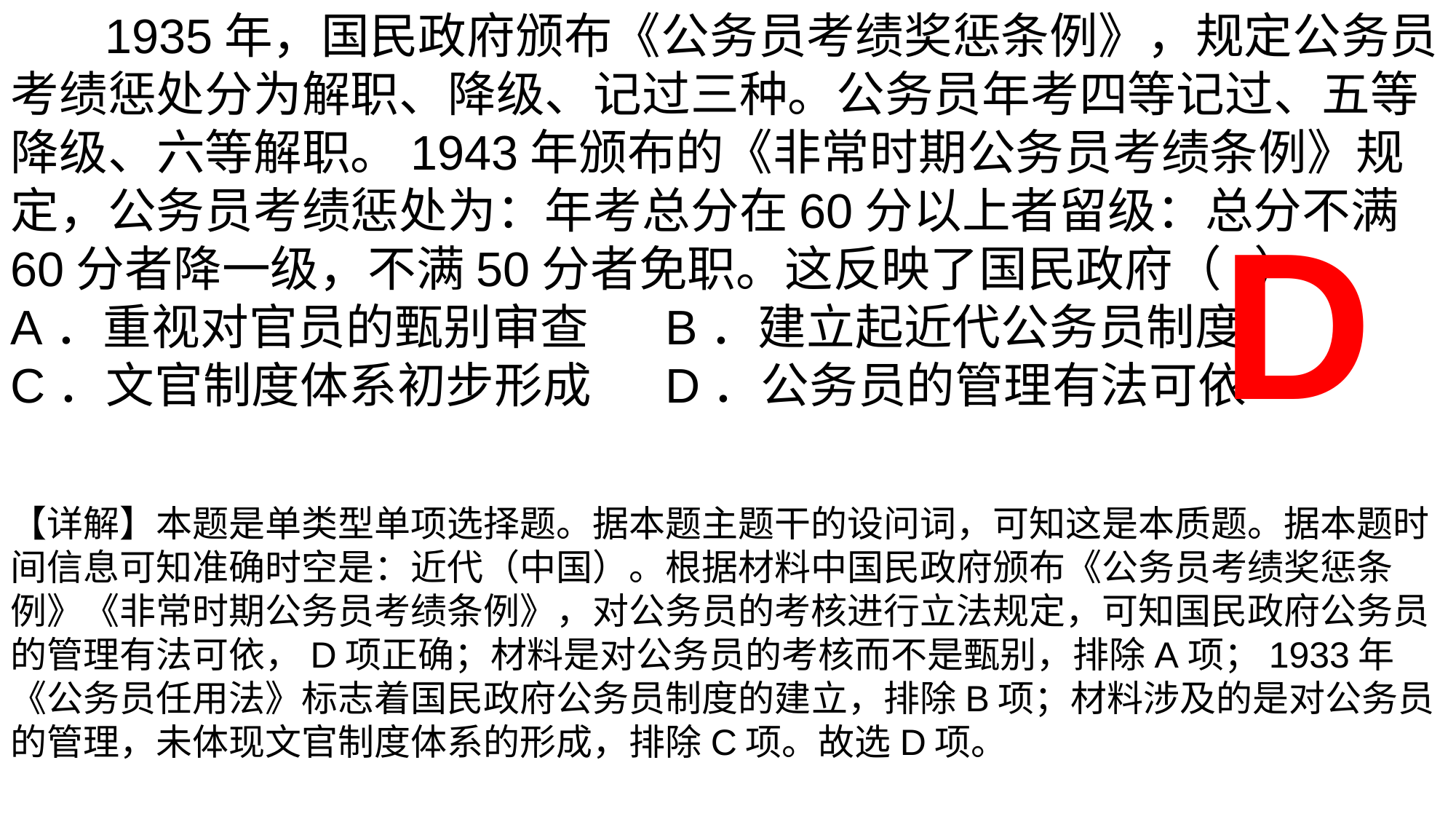

1935年，国民政府颁布《公务员考绩奖惩条例》，规定公务员考绩惩处分为解职、降级、记过三种。公务员年考四等记过、五等降级、六等解职。1943年颁布的《非常时期公务员考绩条例》规定，公务员考绩惩处为：年考总分在60分以上者留级：总分不满60分者降一级，不满50分者免职。这反映了国民政府（   ）
A．重视对官员的甄别审查	B．建立起近代公务员制度
C．文官制度体系初步形成	D．公务员的管理有法可依

【详解】本题是单类型单项选择题。据本题主题干的设问词，可知这是本质题。据本题时间信息可知准确时空是：近代（中国）。根据材料中国民政府颁布《公务员考绩奖惩条例》《非常时期公务员考绩条例》，对公务员的考核进行立法规定，可知国民政府公务员的管理有法可依，D项正确；材料是对公务员的考核而不是甄别，排除A项；1933年《公务员任用法》标志着国民政府公务员制度的建立，排除B项；材料涉及的是对公务员的管理，未体现文官制度体系的形成，排除C项。故选D项。
D